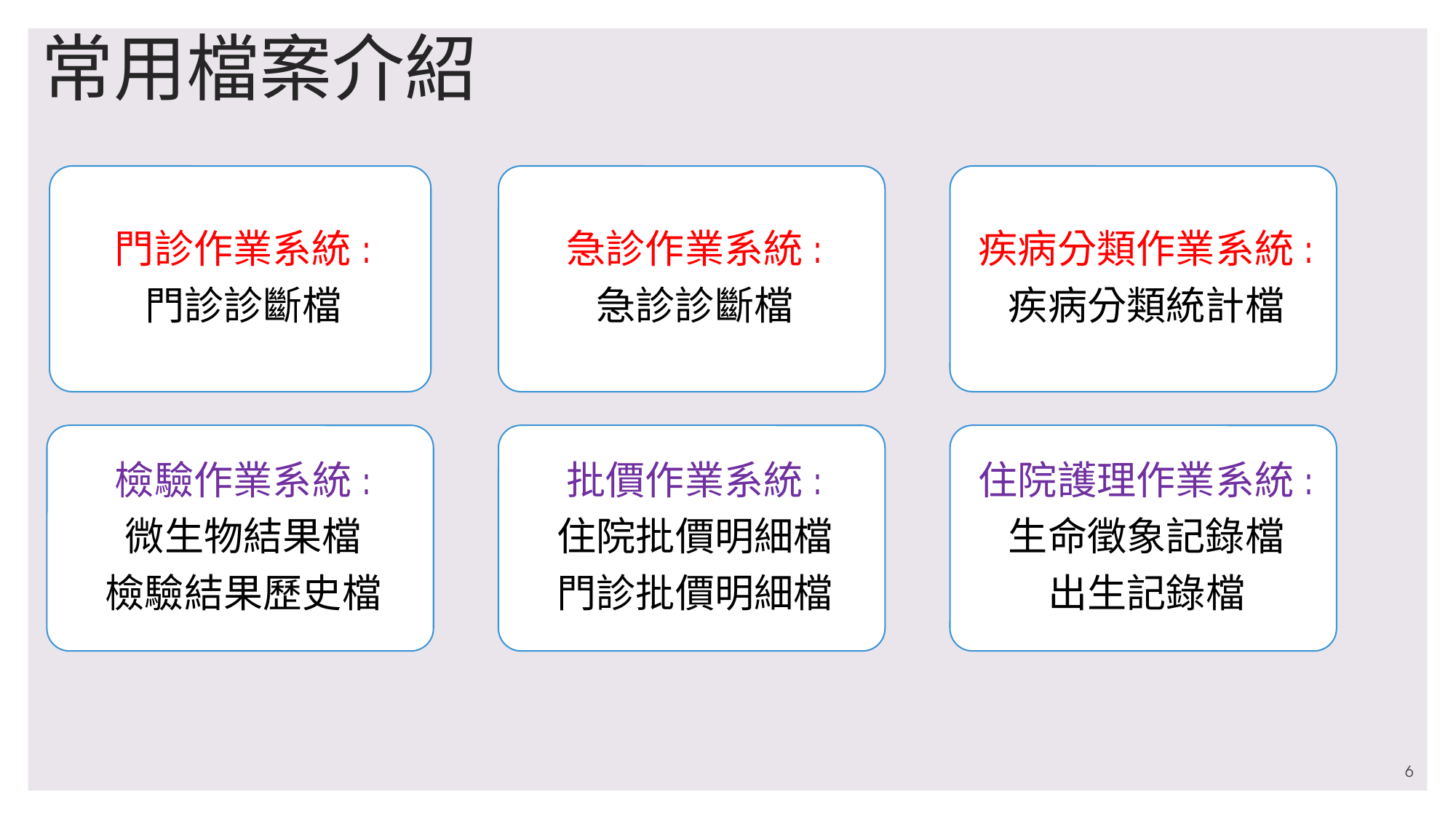

# 常用檔案介紹
門診作業系統:
門診診斷檔
檢驗作業系統:
微生物結果檔
檢驗結果歷史檔
急診作業系統:
急診診斷檔
批價作業系統:
住院批價明細檔
門診批價明細檔
疾病分類作業系統:
疾病分類統計檔
住院護理作業系統:
生命徵象記錄檔
出生記錄檔
6